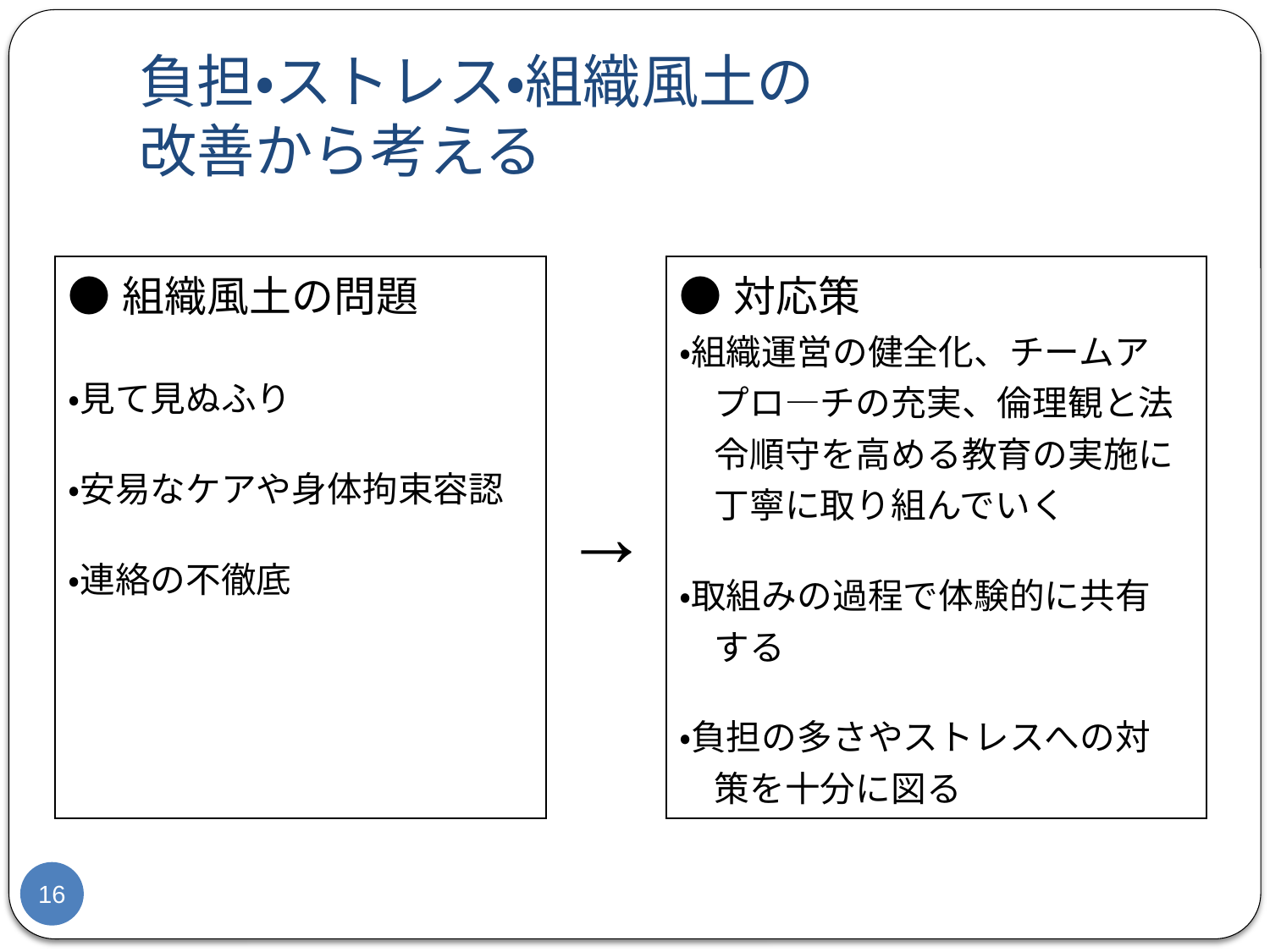

# 負担・ストレス・組織風土の 改善から考える
| ●組織風土の問題 ・見て見ぬふり ・安易なケアや身体拘束容認 ・連絡の不徹底 | → | ●対応策 ・組織運営の健全化、チームア 　プロ―チの充実、倫理観と法 　令順守を高める教育の実施に 　丁寧に取り組んでいく ・取組みの過程で体験的に共有 　する ・負担の多さやストレスへの対 　策を十分に図る |
| --- | --- | --- |
16